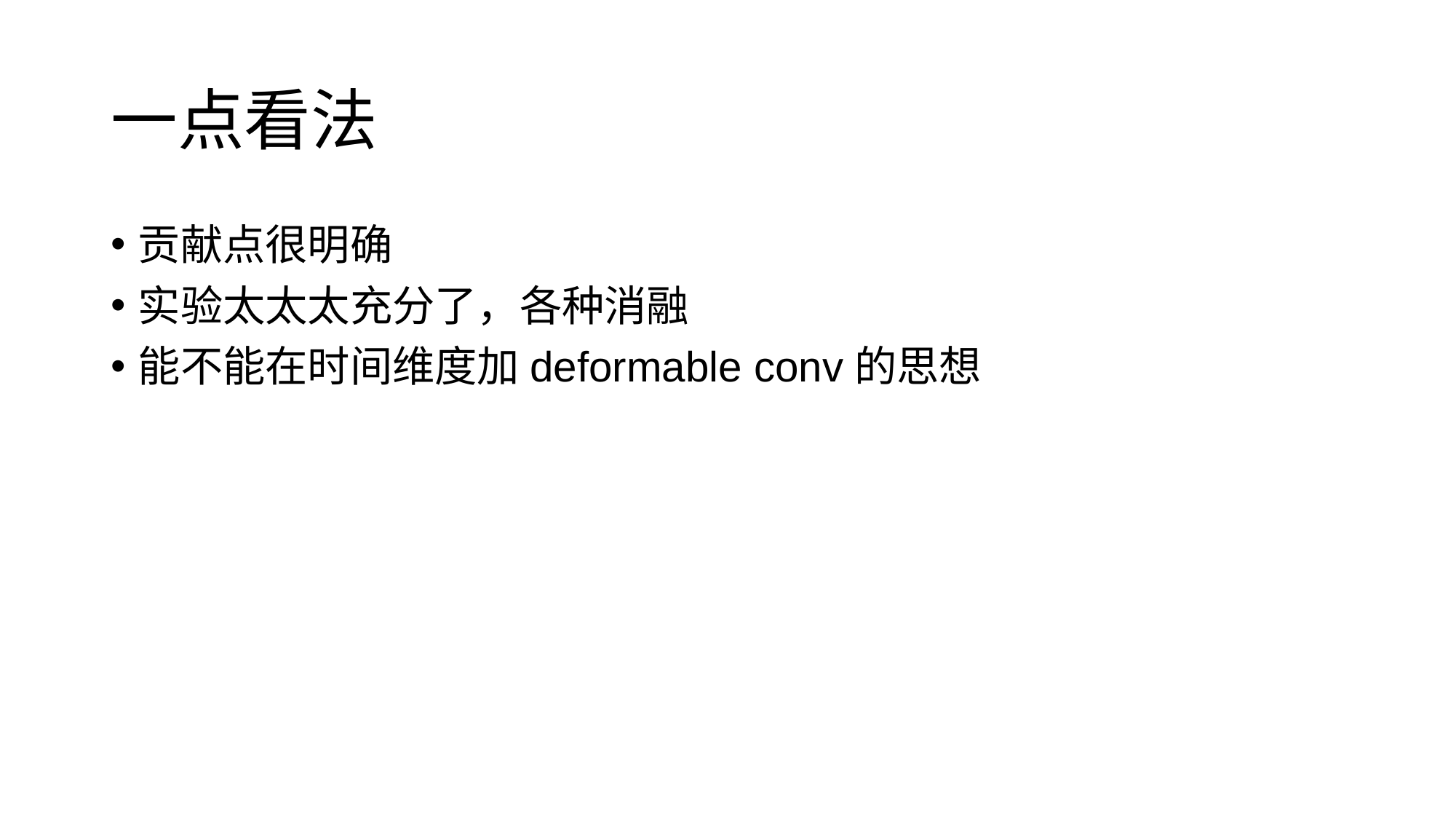

# 一点看法
贡献点很明确
实验太太太充分了，各种消融
能不能在时间维度加deformable conv的思想